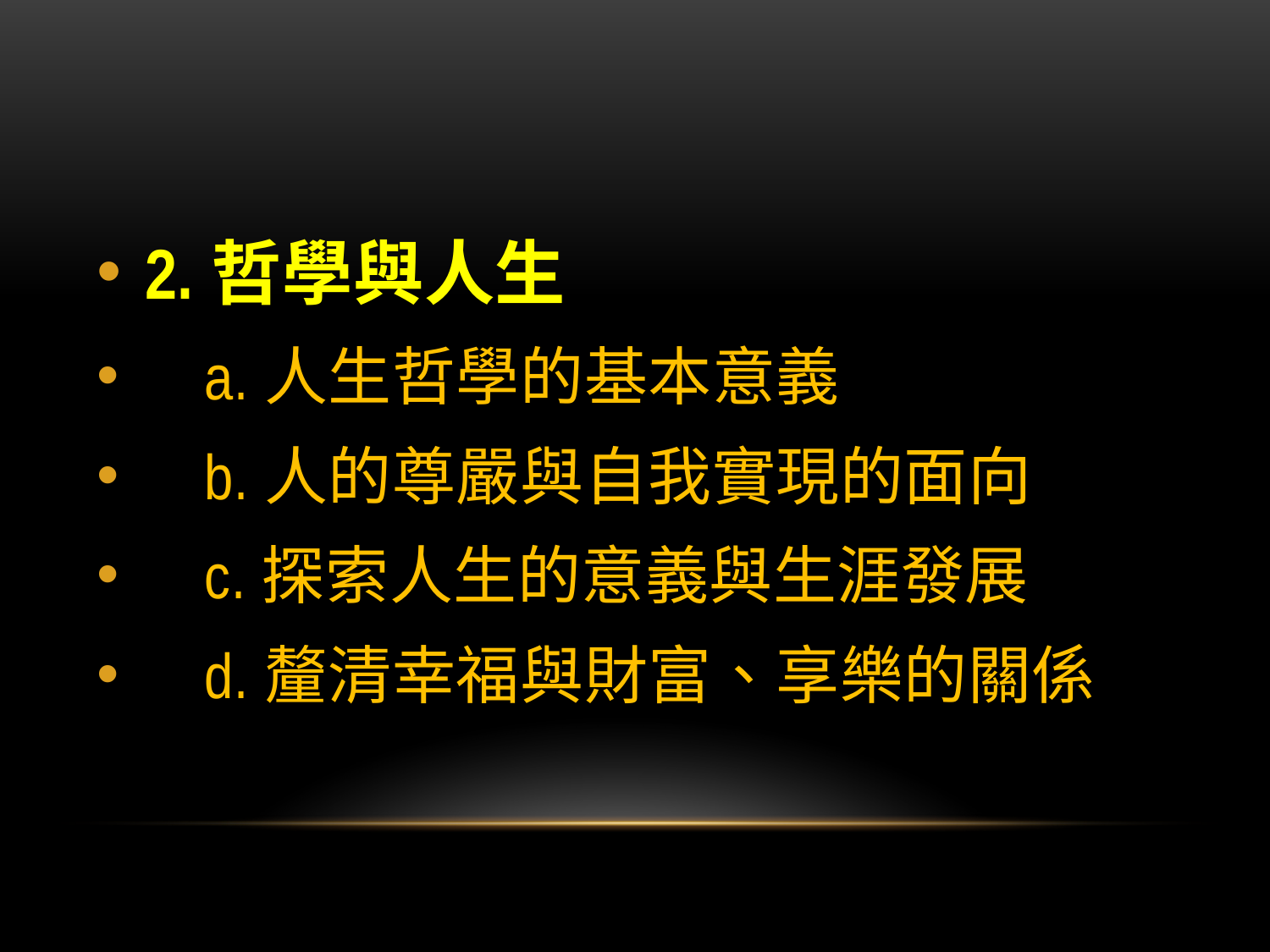

#
2.哲學與人生
    a.人生哲學的基本意義
    b.人的尊嚴與自我實現的面向
    c.探索人生的意義與生涯發展
    d.釐清幸福與財富、享樂的關係